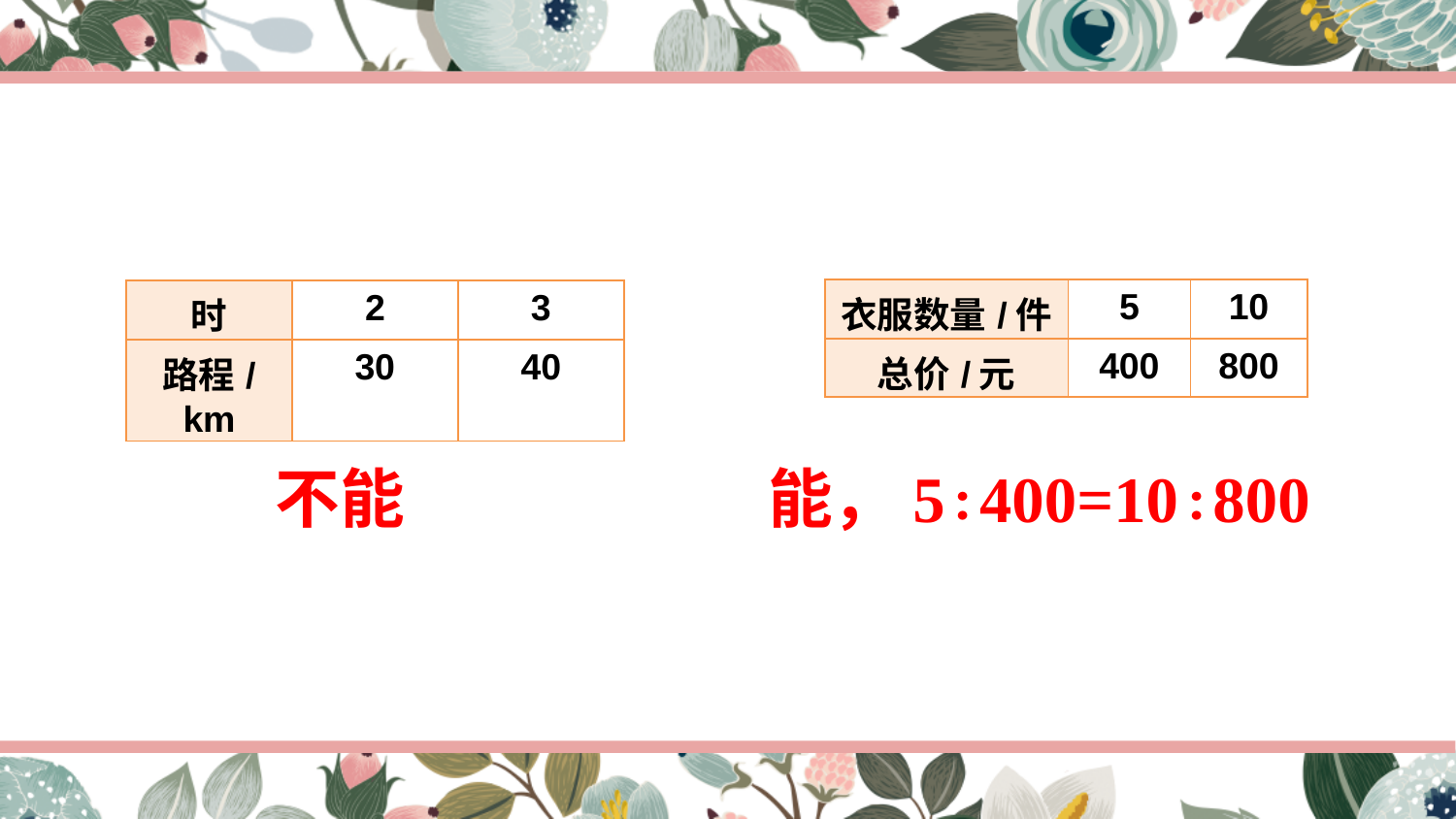

| 衣服数量/件 | 5 | 10 |
| --- | --- | --- |
| 总价/元 | 400 | 800 |
| 时间/时 | 2 | 3 |
| --- | --- | --- |
| 路程/km | 30 | 40 |
不能
能，5∶400=10∶800